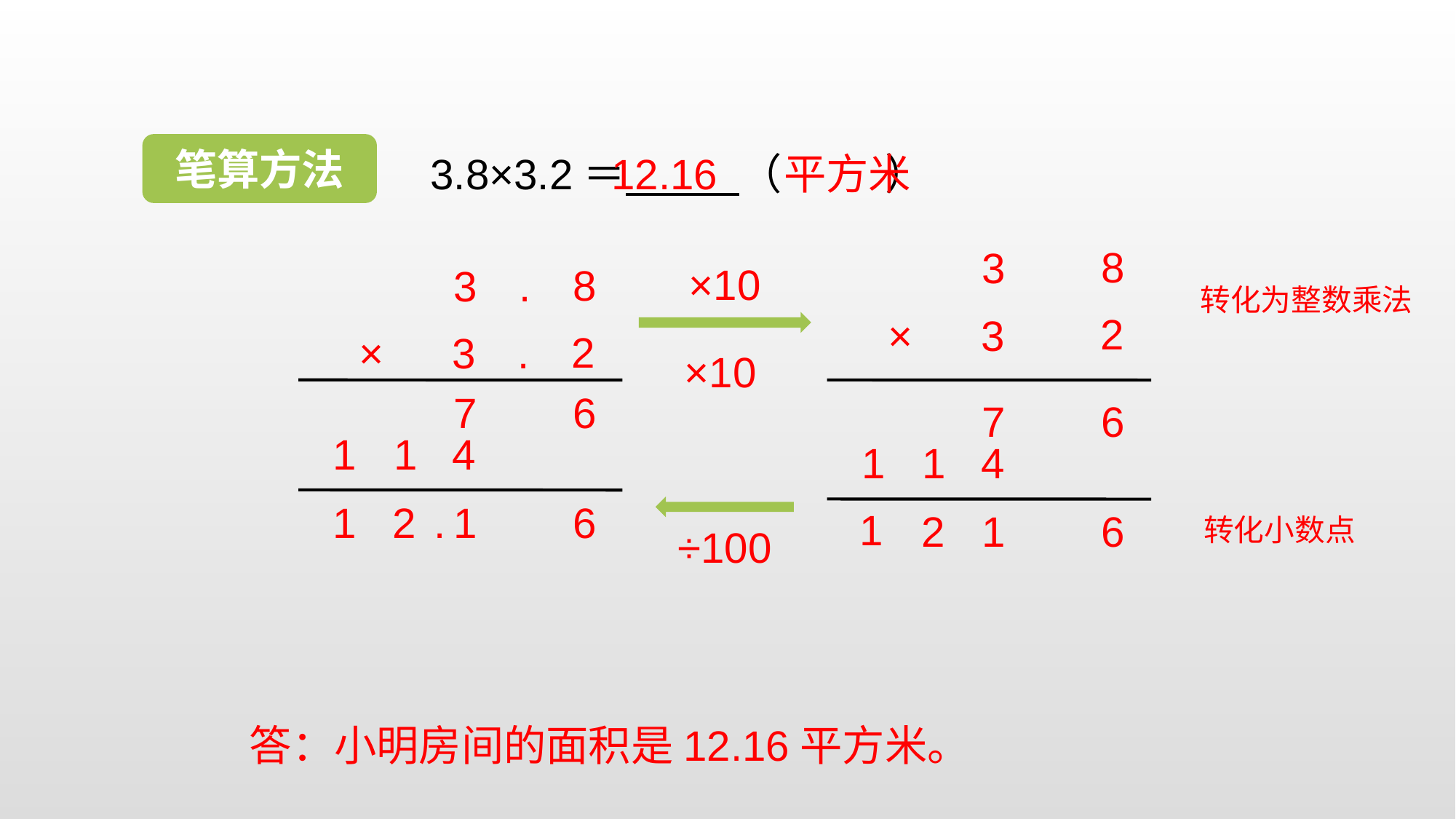

笔算方法
3.8×3.2＝            （           ）
12.16
平方米
8
3

2
×
3

×10
8
3
.
2
×
3
.
转化为整数乘法
×10
7
6
1
1
4
7
6
1
1
4

1
2
.
1
6
1
2
1
6
转化小数点
÷100
答：小明房间的面积是12.16平方米。